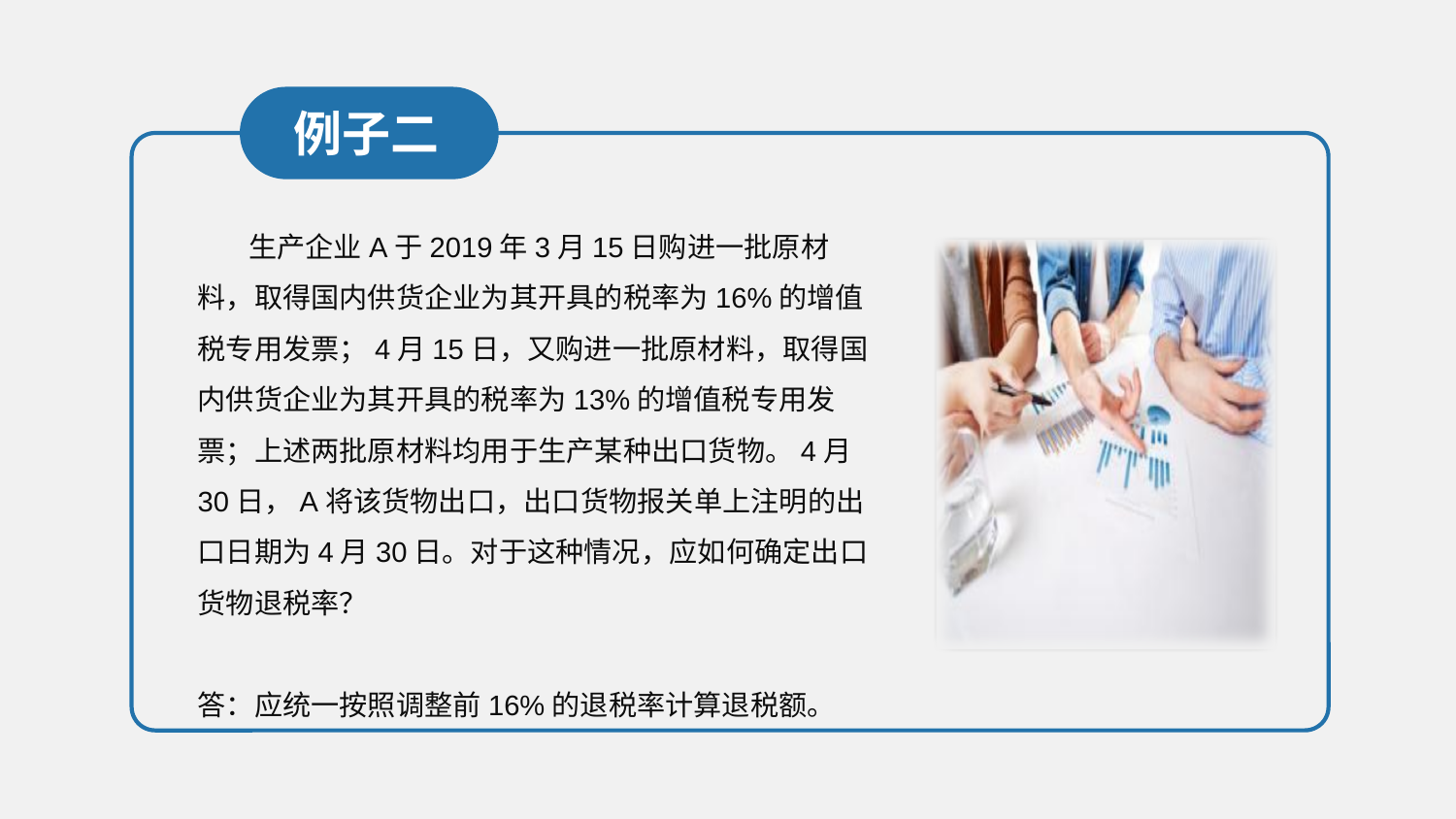

例子二

       生产企业A于2019年3月15日购进一批原材料，取得国内供货企业为其开具的税率为16%的增值税专用发票；4月15日，又购进一批原材料，取得国内供货企业为其开具的税率为13%的增值税专用发票；上述两批原材料均用于生产某种出口货物。4月30日，A将该货物出口，出口货物报关单上注明的出口日期为4月30日。对于这种情况，应如何确定出口货物退税率？

答：应统一按照调整前16%的退税率计算退税额。